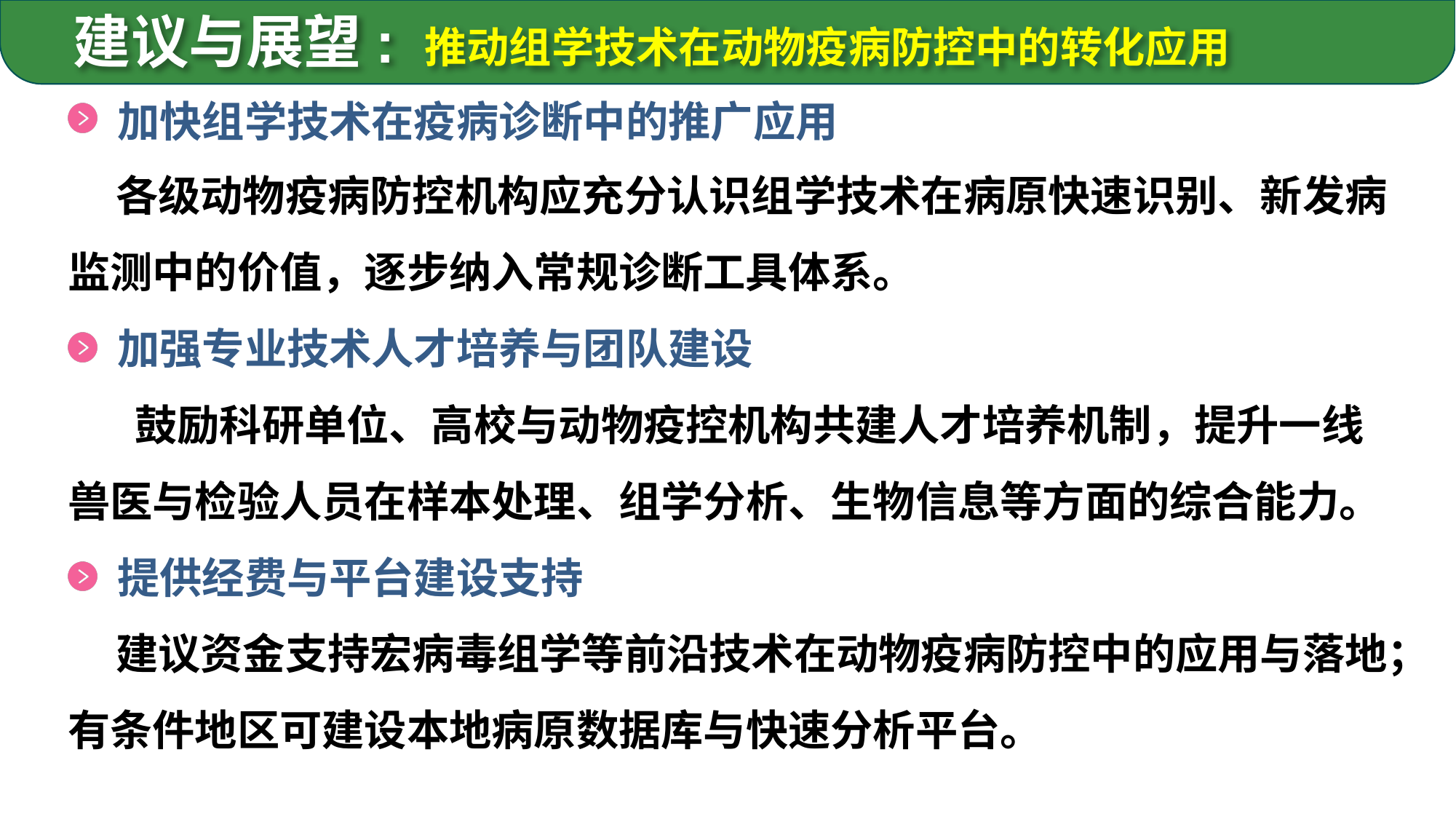

建议与展望: 推动组学技术在动物疫病防控中的转化应用

 加快组学技术在疫病诊断中的推广应用
    各级动物疫病防控机构应充分认识组学技术在病原快速识别、新发病监测中的价值，逐步纳入常规诊断工具体系。
 加强专业技术人才培养与团队建设
      鼓励科研单位、高校与动物疫控机构共建人才培养机制，提升一线兽医与检验人员在样本处理、组学分析、生物信息等方面的综合能力。
 提供经费与平台建设支持
    建议资金支持宏病毒组学等前沿技术在动物疫病防控中的应用与落地；有条件地区可建设本地病原数据库与快速分析平台。